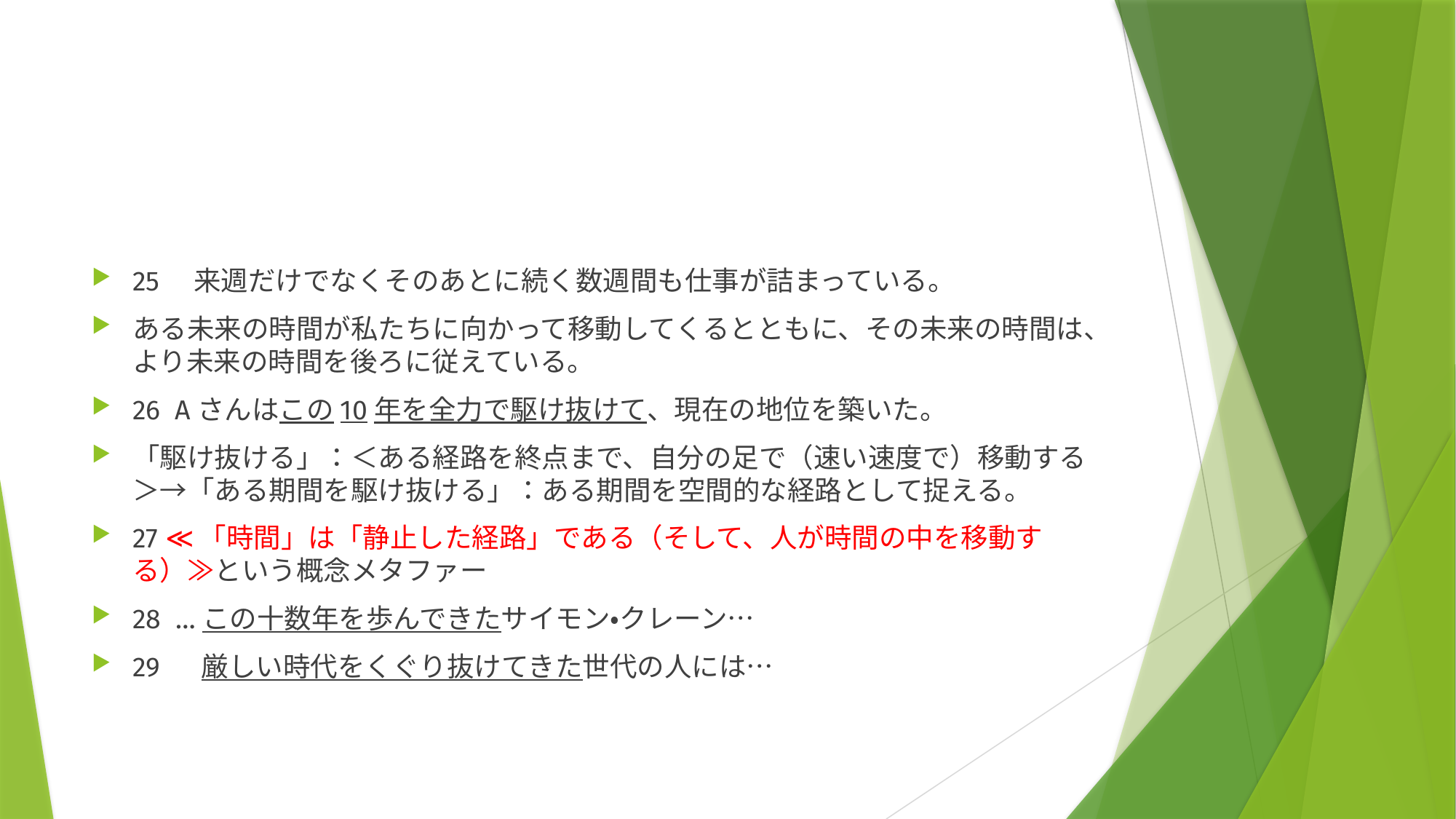

#
25　来週だけでなくそのあとに続く数週間も仕事が詰まっている。
ある未来の時間が私たちに向かって移動してくるとともに、その未来の時間は、より未来の時間を後ろに従えている。
26  Aさんはこの10年を全力で駆け抜けて、現在の地位を築いた。
「駆け抜ける」：＜ある経路を終点まで、自分の足で（速い速度で）移動する＞→「ある期間を駆け抜ける」：ある期間を空間的な経路として捉える。
27 ≪「時間」は「静止した経路」である（そして、人が時間の中を移動する）≫という概念メタファー
28  …この十数年を歩んできたサイモン・クレーン…
29 　厳しい時代をくぐり抜けてきた世代の人には…